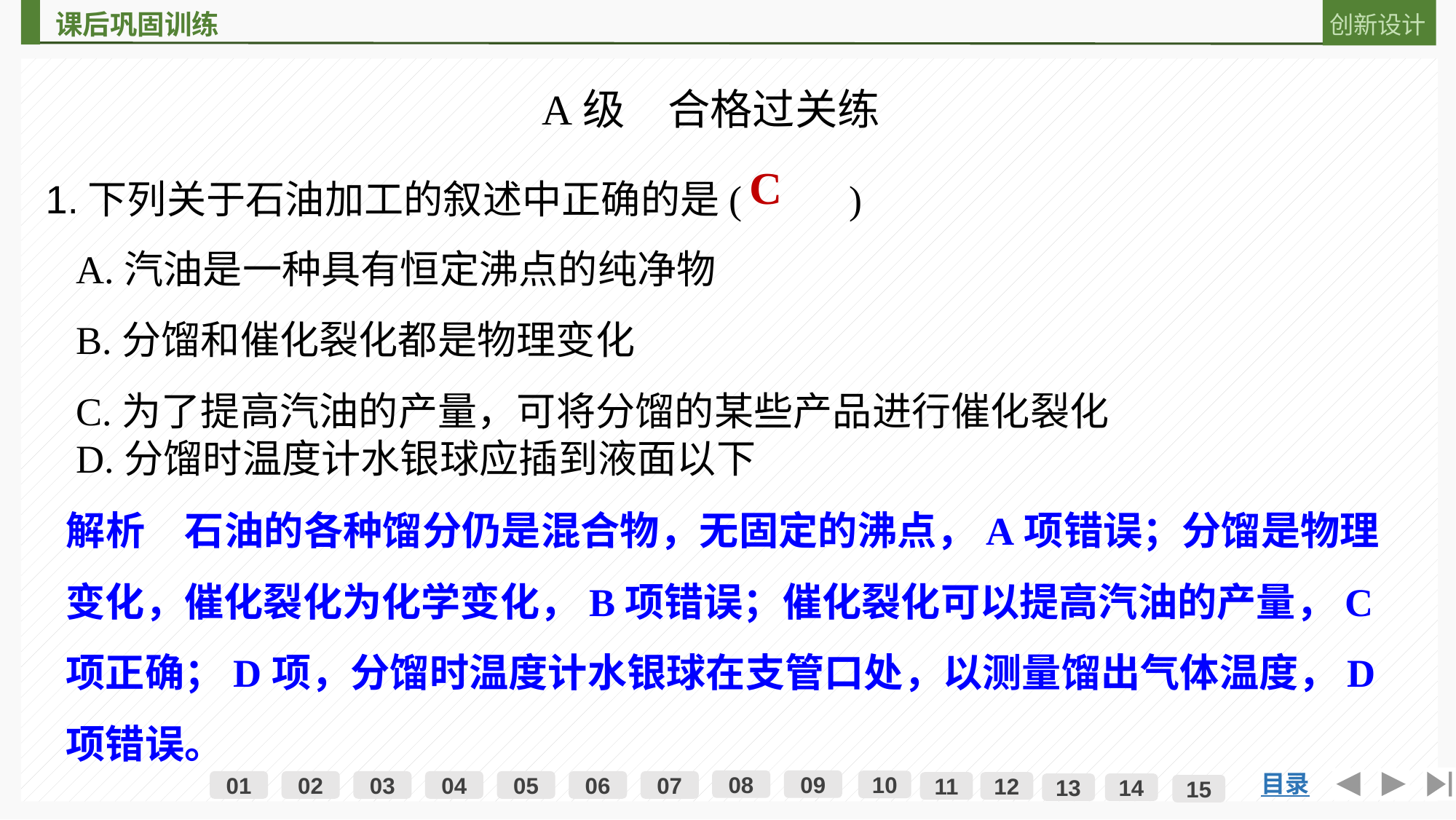

A级　合格过关练
1.下列关于石油加工的叙述中正确的是(　　 )
C
A.汽油是一种具有恒定沸点的纯净物
B.分馏和催化裂化都是物理变化
C.为了提高汽油的产量，可将分馏的某些产品进行催化裂化
D.分馏时温度计水银球应插到液面以下
解析　石油的各种馏分仍是混合物，无固定的沸点，A项错误；分馏是物理变化，催化裂化为化学变化，B项错误；催化裂化可以提高汽油的产量，C项正确；D项，分馏时温度计水银球在支管口处，以测量馏出气体温度，D项错误。